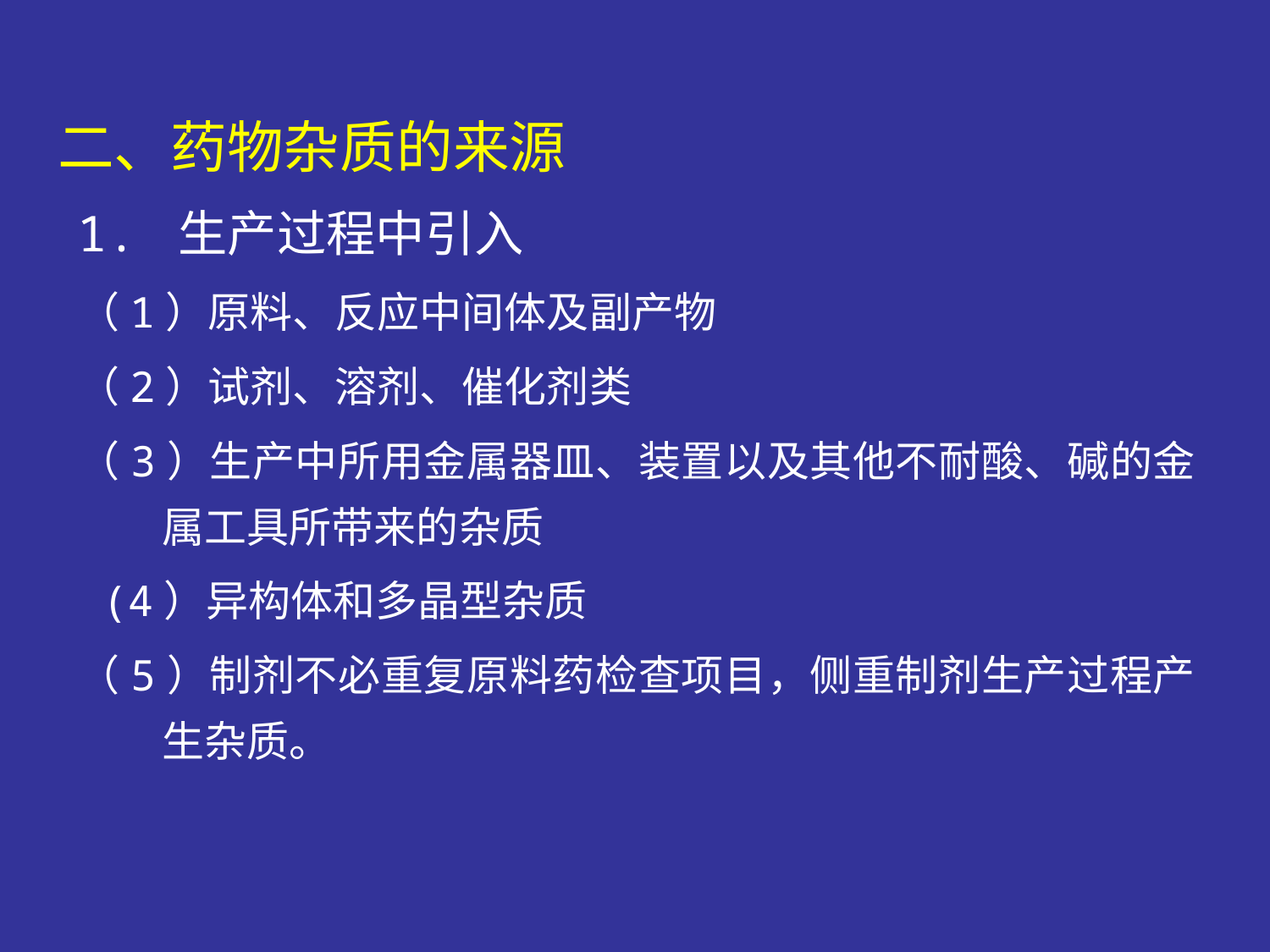

# 二、药物杂质的来源
1. 生产过程中引入
（1）原料、反应中间体及副产物
（2）试剂、溶剂、催化剂类
（3）生产中所用金属器皿、装置以及其他不耐酸、碱的金属工具所带来的杂质
 (4）异构体和多晶型杂质
（5）制剂不必重复原料药检查项目，侧重制剂生产过程产生杂质。